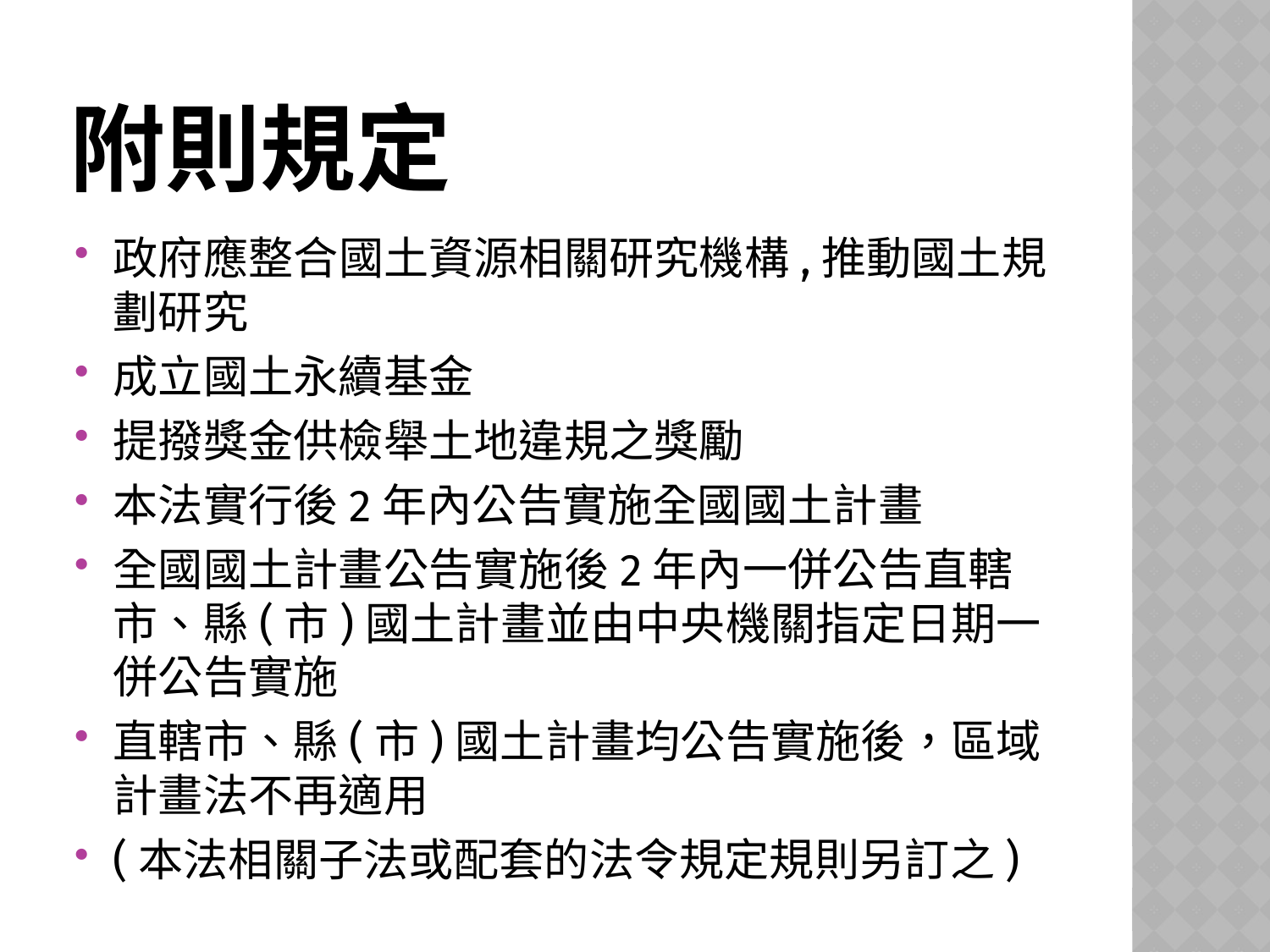

# 附則規定
政府應整合國土資源相關研究機構,推動國土規劃研究
成立國土永續基金
提撥獎金供檢舉土地違規之獎勵
本法實行後2年內公告實施全國國土計畫
全國國土計畫公告實施後2年內一併公告直轄市、縣(市)國土計畫並由中央機關指定日期一併公告實施
直轄市、縣(市)國土計畫均公告實施後，區域計畫法不再適用
(本法相關子法或配套的法令規定規則另訂之)